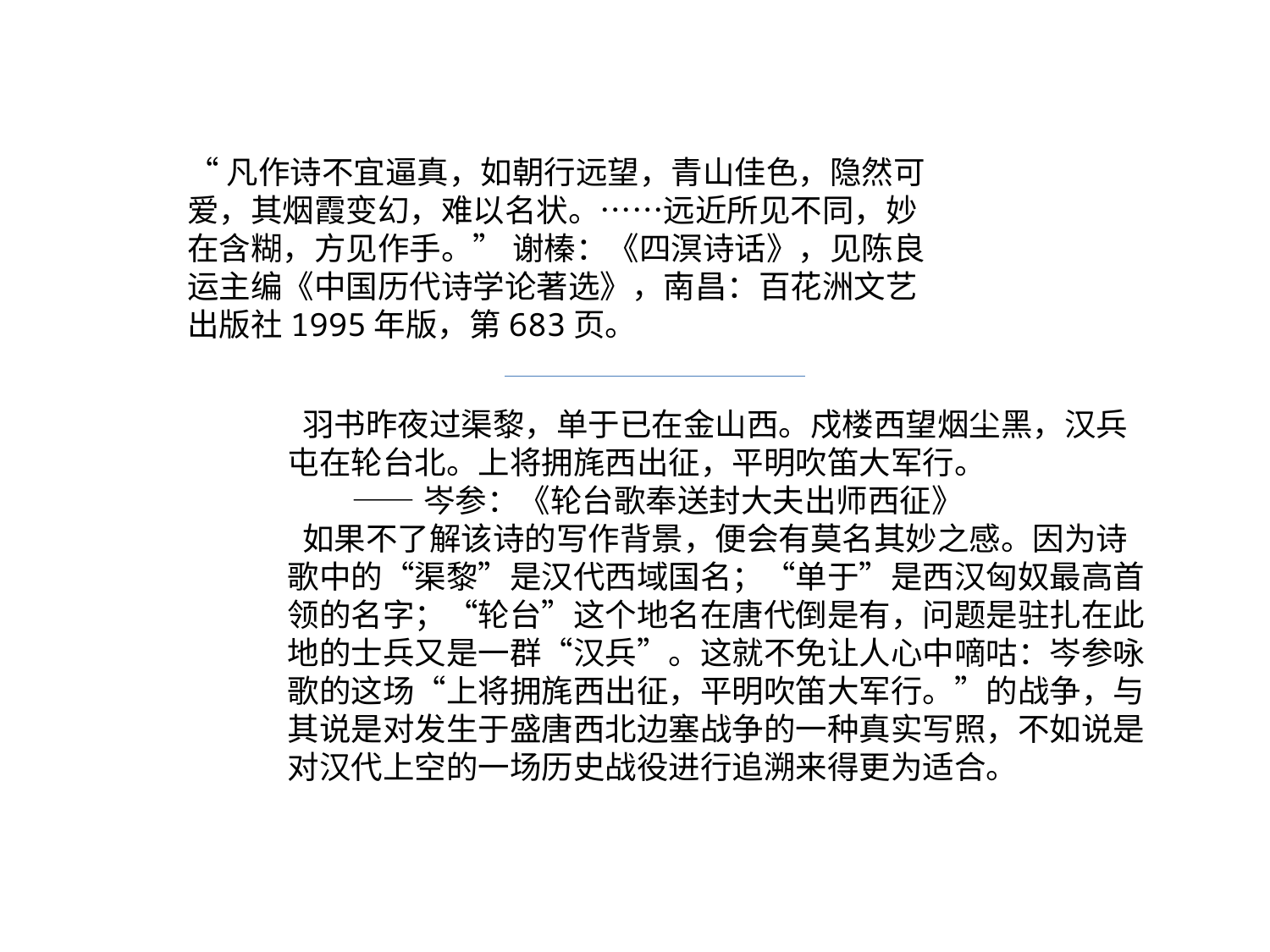

“凡作诗不宜逼真，如朝行远望，青山佳色，隐然可爱，其烟霞变幻，难以名状。……远近所见不同，妙在含糊，方见作手。” 谢榛：《四溟诗话》，见陈良运主编《中国历代诗学论著选》，南昌：百花洲文艺出版社1995年版，第683页。
 羽书昨夜过渠黎，单于已在金山西。戍楼西望烟尘黑，汉兵屯在轮台北。上将拥旄西出征，平明吹笛大军行。
         ——岑参：《轮台歌奉送封大夫出师西征》
 如果不了解该诗的写作背景，便会有莫名其妙之感。因为诗歌中的“渠黎”是汉代西域国名；“单于”是西汉匈奴最高首领的名字；“轮台”这个地名在唐代倒是有，问题是驻扎在此地的士兵又是一群“汉兵”。这就不免让人心中嘀咕：岑参咏歌的这场“上将拥旄西出征，平明吹笛大军行。”的战争，与其说是对发生于盛唐西北边塞战争的一种真实写照，不如说是对汉代上空的一场历史战役进行追溯来得更为适合。

53